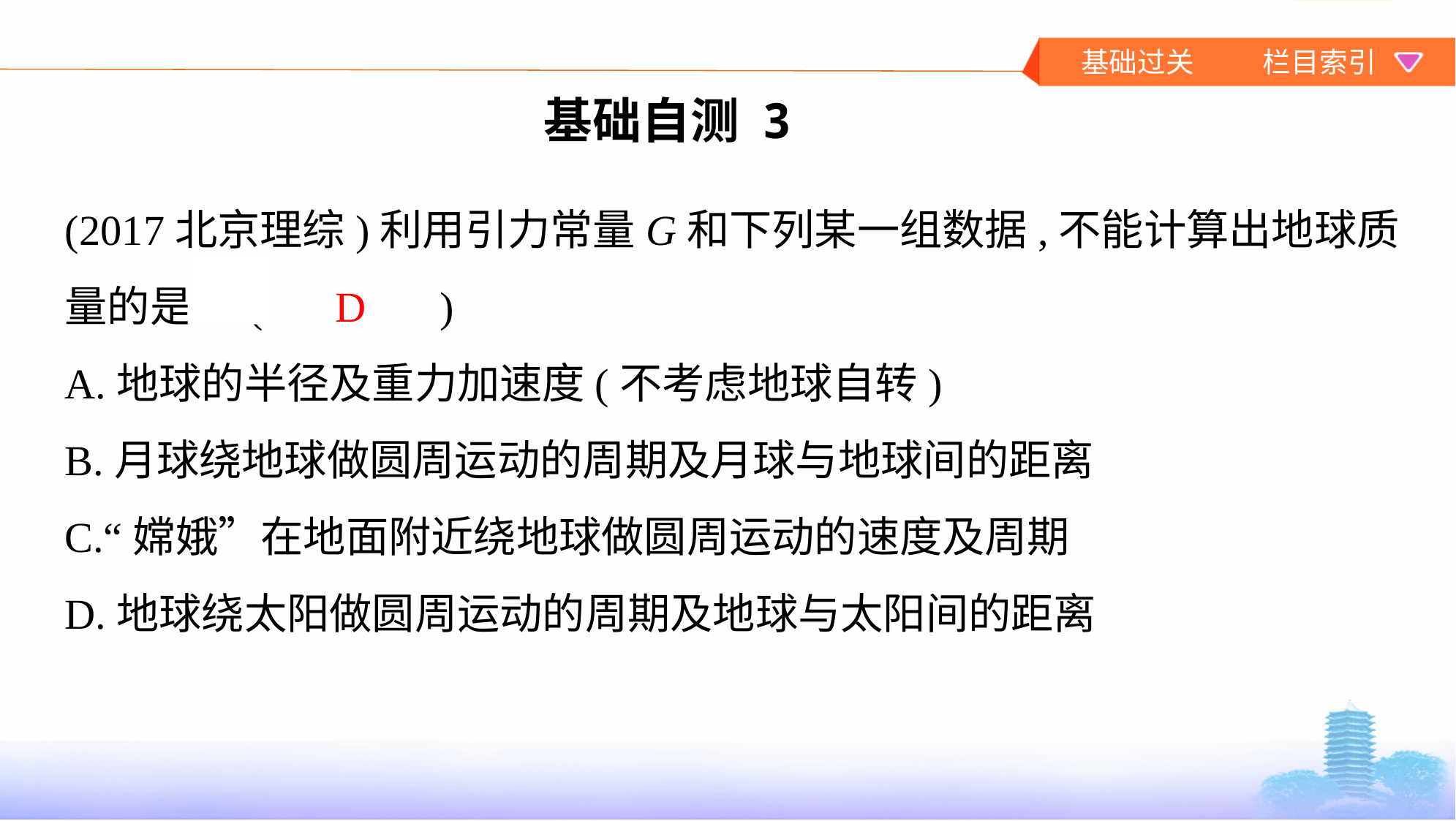

基础自测 3
(2017北京理综)利用引力常量G和下列某一组数据,不能计算出地球质量的是 (　 D 　)
A.地球的半径及重力加速度(不考虑地球自转)
B.月球绕地球做圆周运动的周期及月球与地球间的距离
C.“嫦娥”在地面附近绕地球做圆周运动的速度及周期
D.地球绕太阳做圆周运动的周期及地球与太阳间的距离